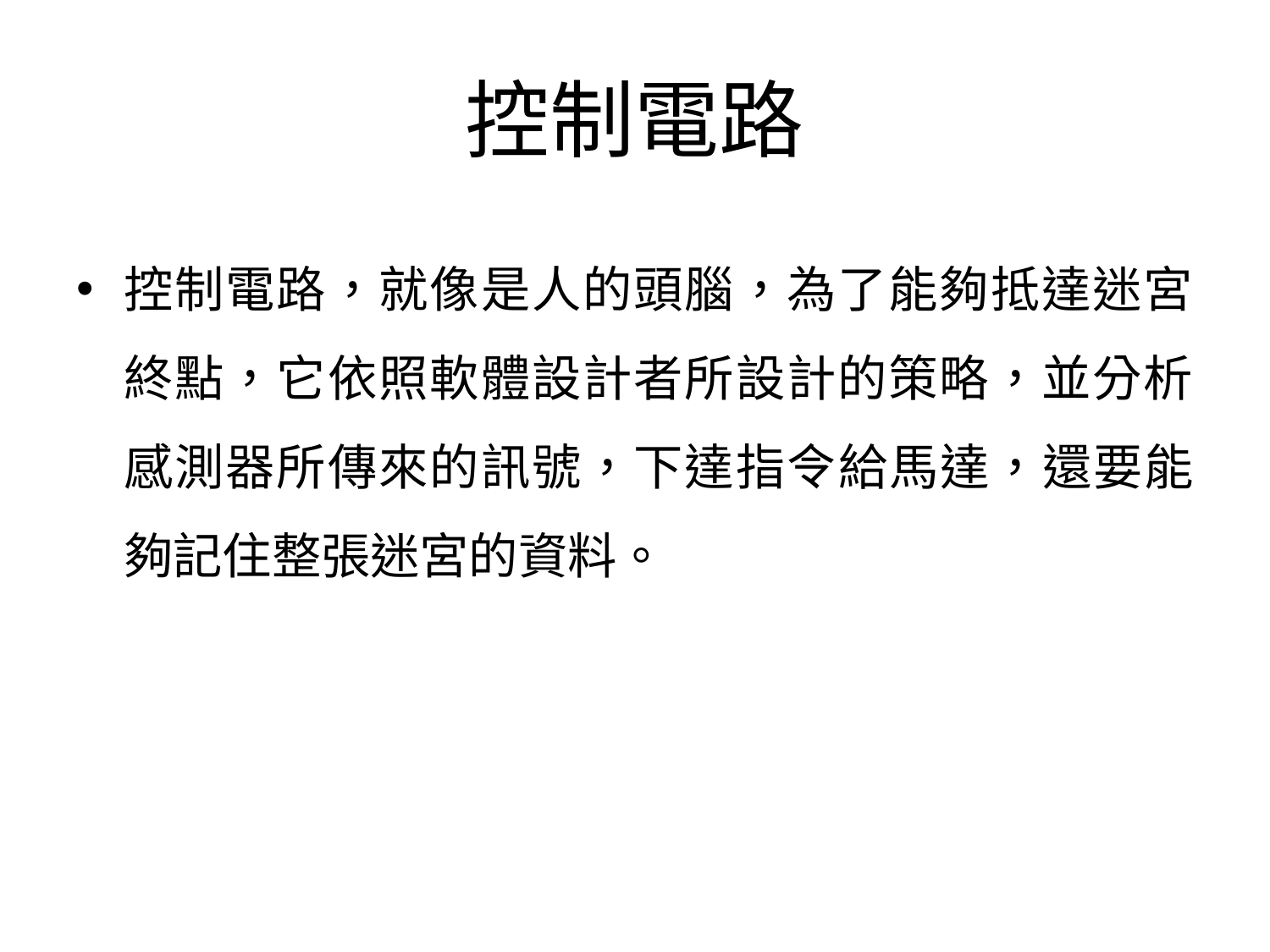

# 控制電路
控制電路，就像是人的頭腦，為了能夠抵達迷宮終點，它依照軟體設計者所設計的策略，並分析感測器所傳來的訊號，下達指令給馬達，還要能夠記住整張迷宮的資料。